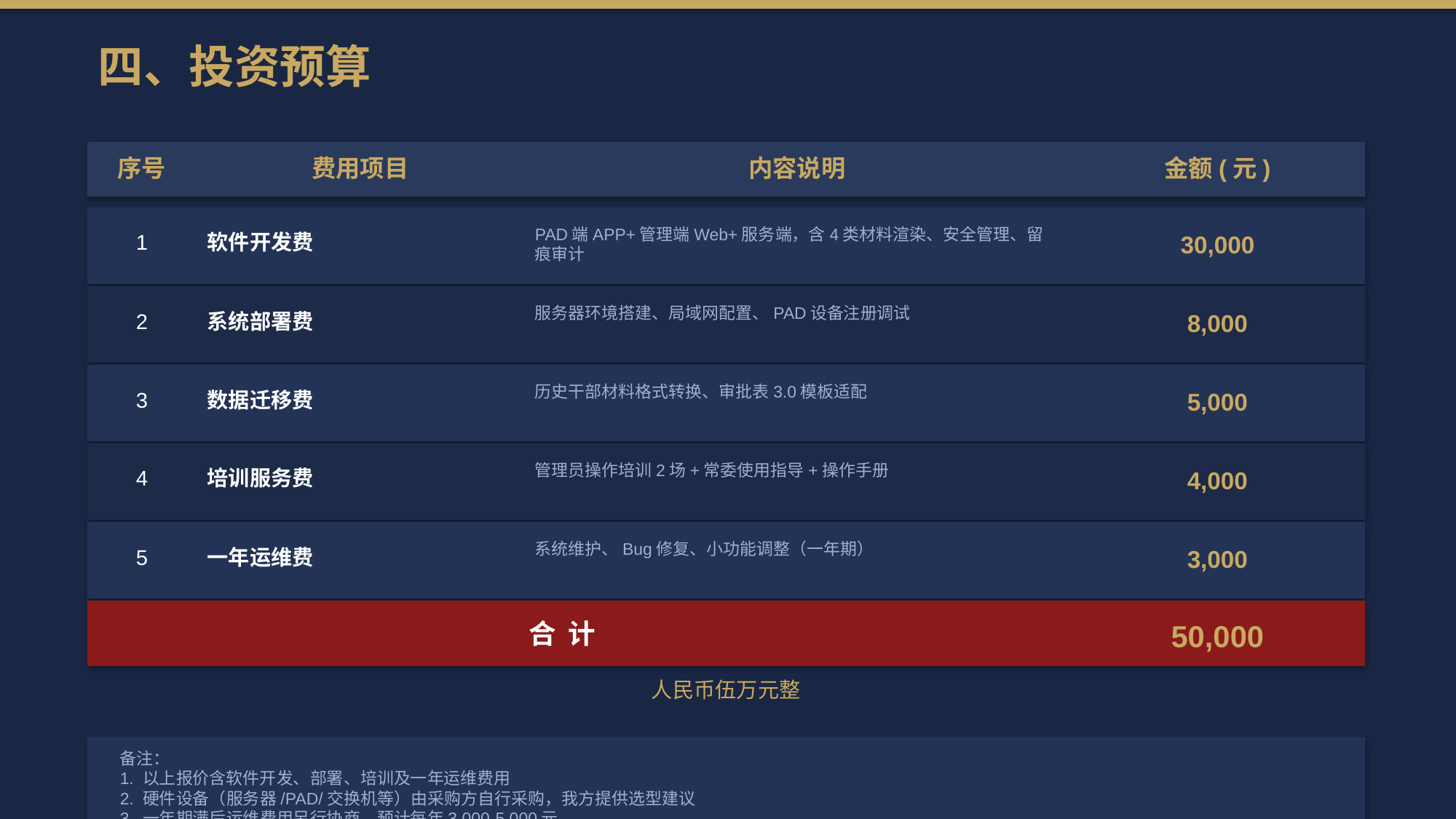

四、投资预算

序号
费用项目
内容说明
金额(元)

PAD端APP+管理端Web+服务端，含4类材料渲染、安全管理、留痕审计
1
软件开发费
30,000

服务器环境搭建、局域网配置、PAD设备注册调试
2
系统部署费
8,000

历史干部材料格式转换、审批表3.0模板适配
3
数据迁移费
5,000

管理员操作培训2场+常委使用指导+操作手册
4
培训服务费
4,000

系统维护、Bug修复、小功能调整（一年期）
5
一年运维费
3,000

合  计
50,000
人民币伍万元整

备注：
1. 以上报价含软件开发、部署、培训及一年运维费用
2. 硬件设备（服务器/PAD/交换机等）由采购方自行采购，我方提供选型建议
3. 一年期满后运维费用另行协商，预计每年3,000-5,000元